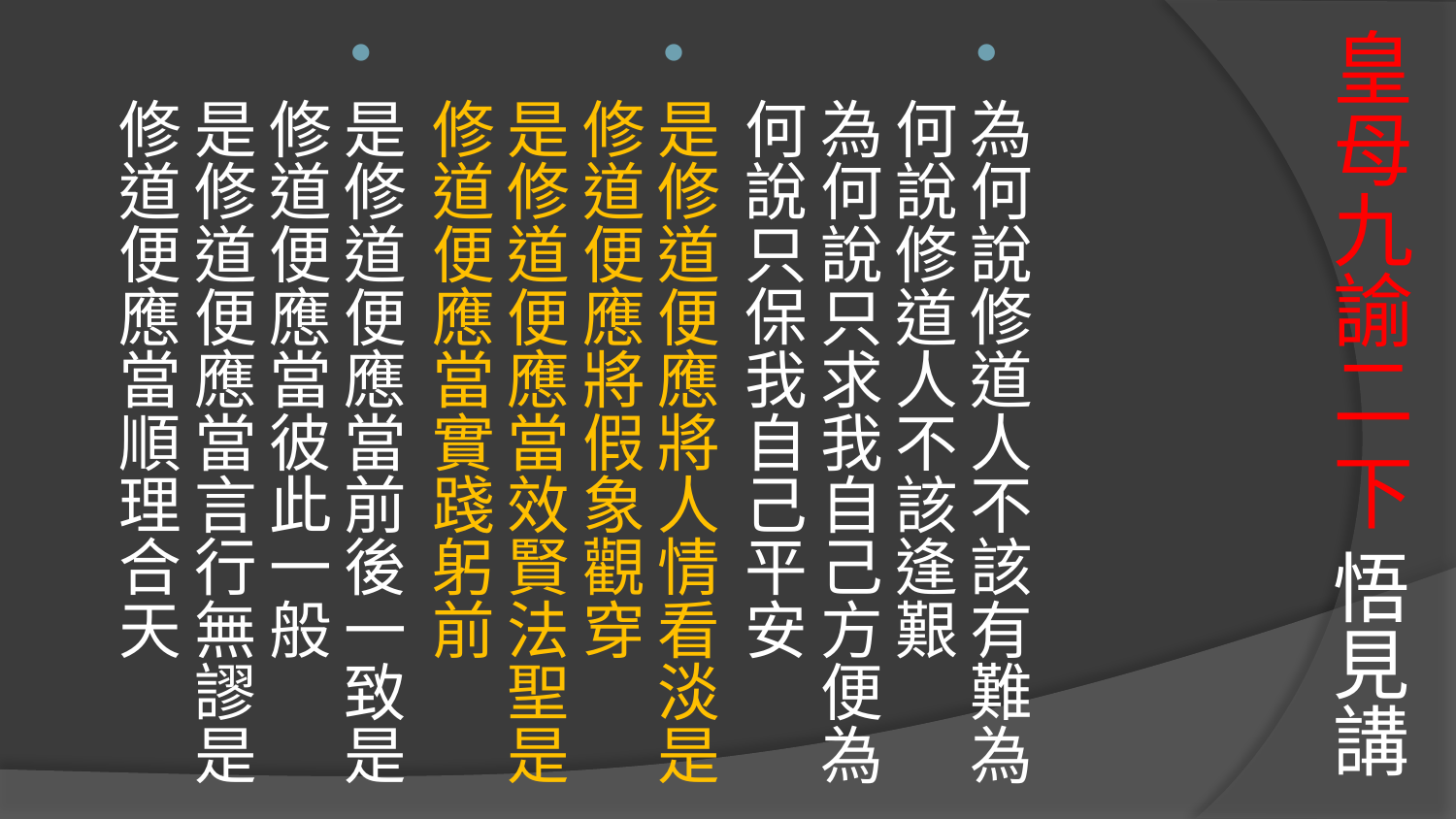

# 皇母九諭二 下 悟見講
為何說修道人不該有難為何說修道人不該逢艱
為何說只求我自己方便為何說只保我自己平安
是修道便應將人情看淡是修道便應將假象觀穿
是修道便應當效賢法聖是修道便應當實踐躬前
是修道便應當前後一致是修道便應當彼此一般
是修道便應當言行無謬是修道便應當順理合天